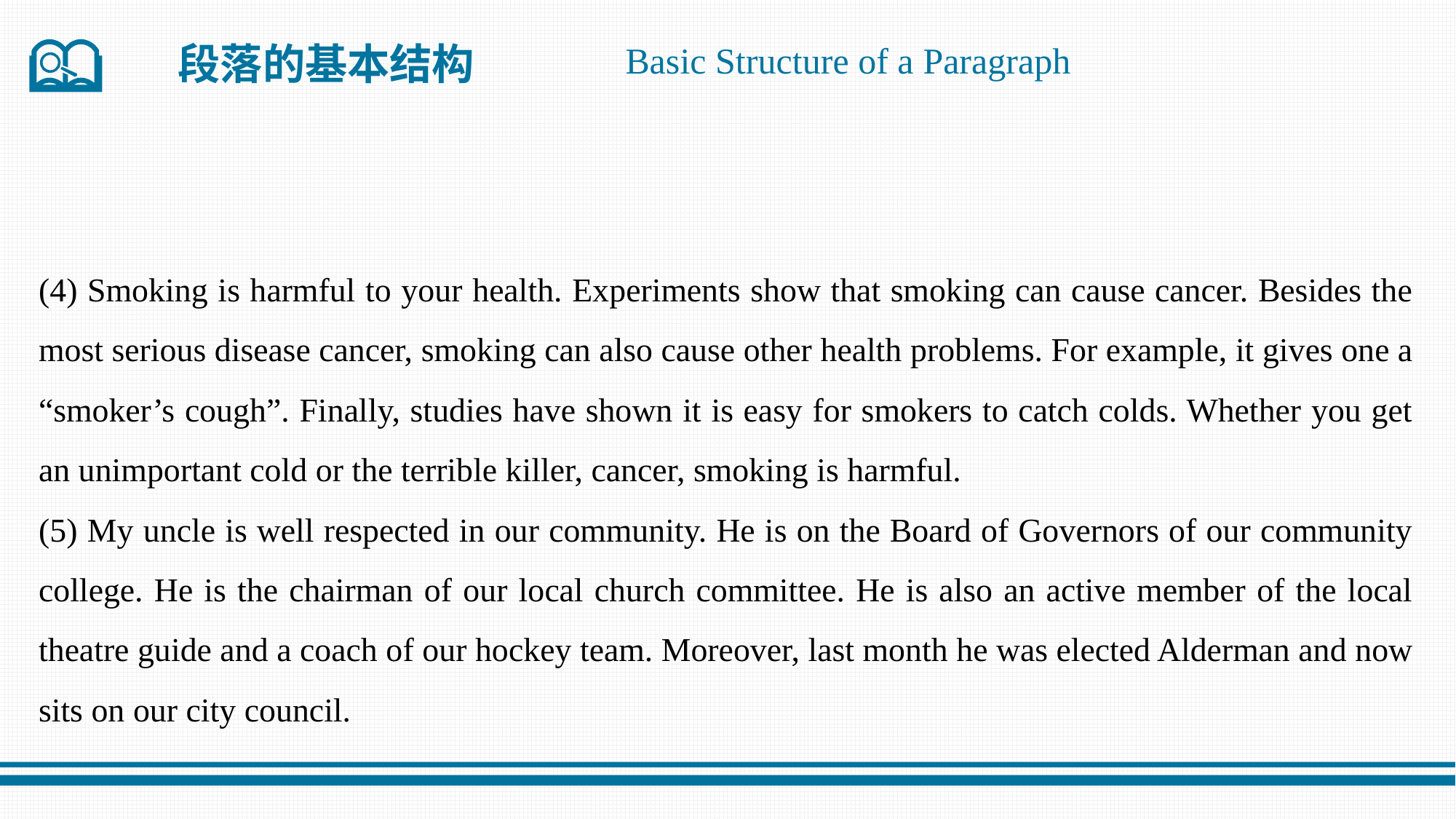

段落的基本结构
Basic Structure of a Paragraph
(4) Smoking is harmful to your health. Experiments show that smoking can cause cancer. Besides the most serious disease cancer, smoking can also cause other health problems. For example, it gives one a “smoker’s cough”. Finally, studies have shown it is easy for smokers to catch colds. Whether you get an unimportant cold or the terrible killer, cancer, smoking is harmful.
(5) My uncle is well respected in our community. He is on the Board of Governors of our community college. He is the chairman of our local church committee. He is also an active member of the local theatre guide and a coach of our hockey team. Moreover, last month he was elected Alderman and now sits on our city council.